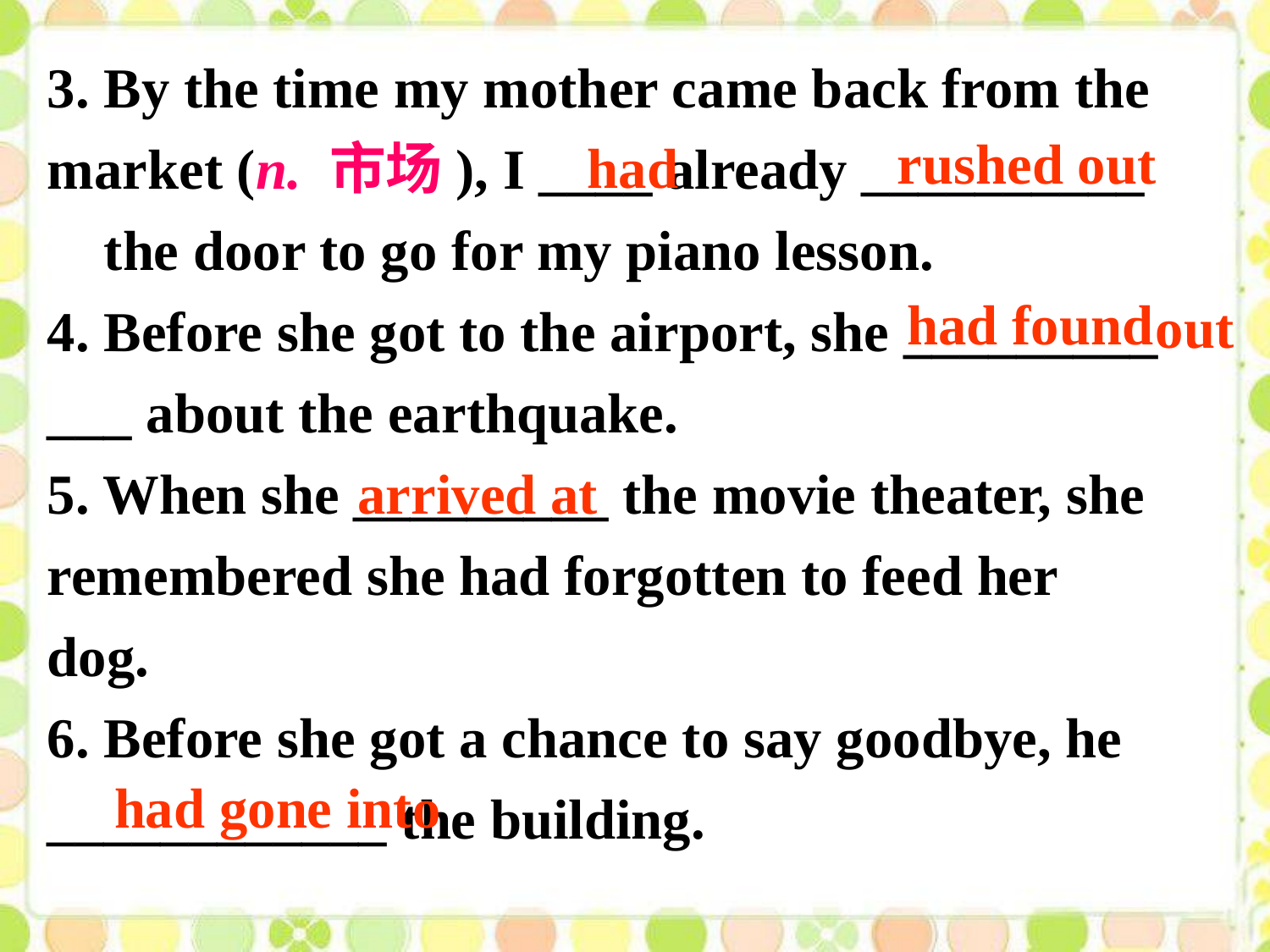

3. By the time my mother came back from the 	market (n. 市场), I ____ already __________
    the door to go for my piano lesson.
4. Before she got to the airport, she _________ 	___ about the earthquake.
5. When she _________ the movie theater, she  	remembered she had forgotten to feed her 	dog.
6. Before she got a chance to say goodbye, he 	____________ the building.
rushed out
had
had found
out
arrived at
had gone into